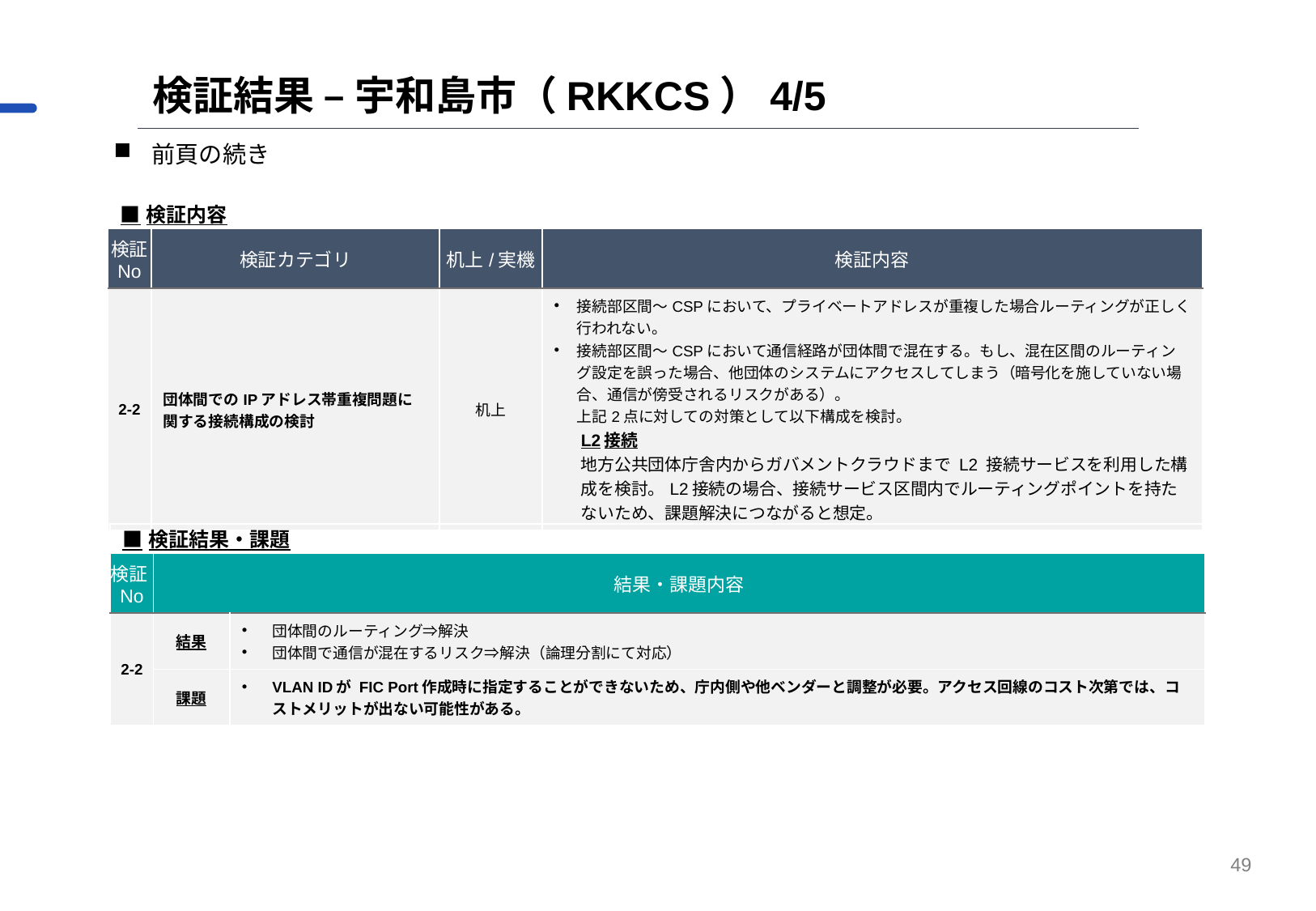

検証結果 – 宇和島市（RKKCS）4/5
前頁の続き
| ■検証内容 | ■検証内容 |  |  |
| --- | --- | --- | --- |
| 検証 No | 検証カテゴリ | 机上/実機 | 検証内容 |
| 2-2 | 団体間でのIPアドレス帯重複問題に関する接続構成の検討 | 机上 | 接続部区間～CSPにおいて、プライベートアドレスが重複した場合ルーティングが正しく行われない。 接続部区間～CSPにおいて通信経路が団体間で混在する。もし、混在区間のルーティング設定を誤った場合、他団体のシステムにアクセスしてしまう（暗号化を施していない場合、通信が傍受されるリスクがある）。 上記2点に対しての対策として以下構成を検討。 L2接続 地方公共団体庁舎内からガバメントクラウドまで L2 接続サービスを利用した構成を検討。L2接続の場合、接続サービス区間内でルーティングポイントを持たないため、課題解決につながると想定。 |
| ■検証結果・課題 |  |  |
| --- | --- | --- |
| 検証No | 結果・課題内容 | 結果・課題内容 |
| 2-2 | 結果 | 団体間のルーティング⇒解決 団体間で通信が混在するリスク⇒解決（論理分割にて対応） |
|  | 課題 | VLAN IDが FIC Port作成時に指定することができないため、庁内側や他ベンダーと調整が必要。アクセス回線のコスト次第では、コストメリットが出ない可能性がある。 |
49